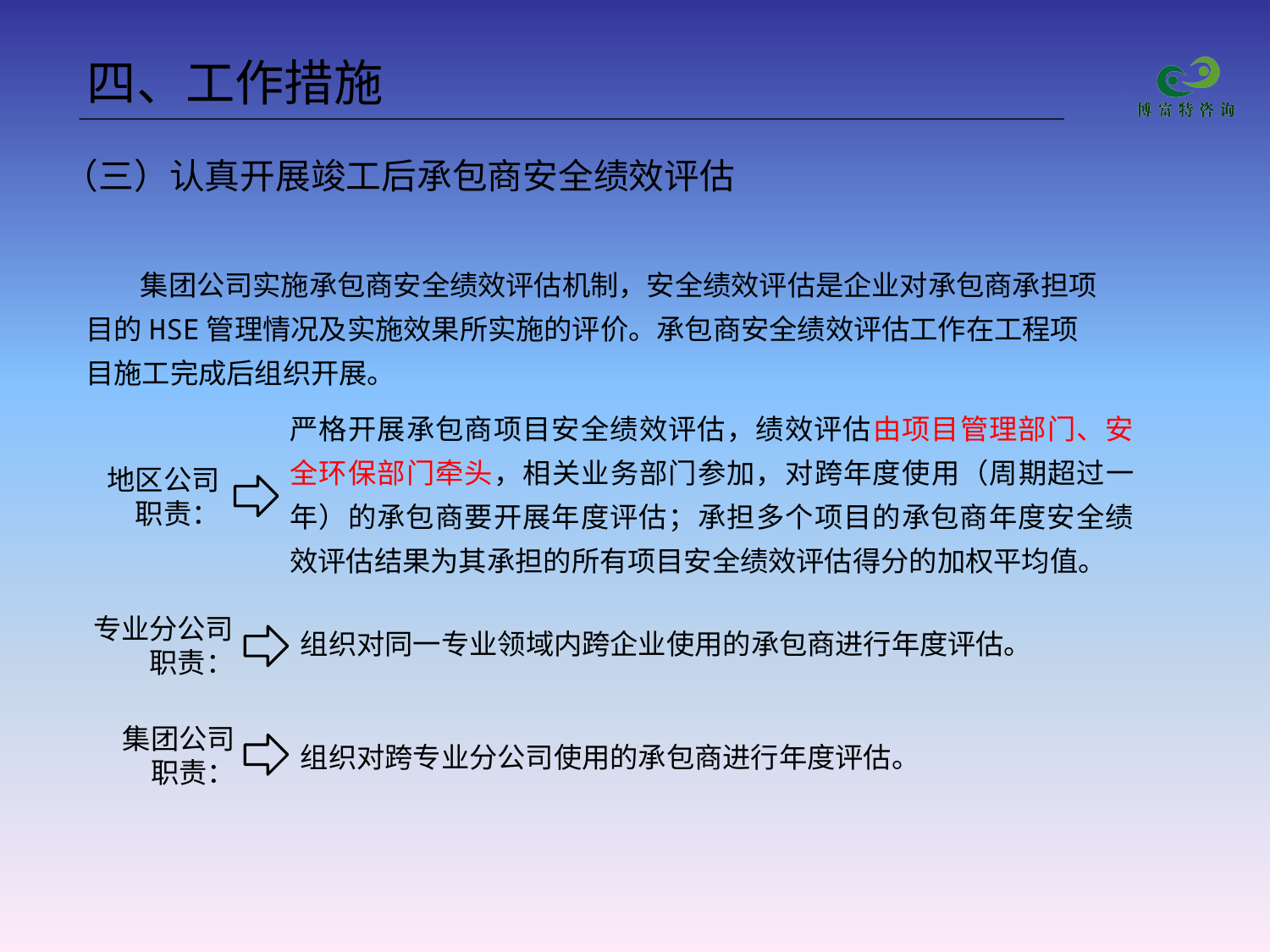

四、工作措施
（三）认真开展竣工后承包商安全绩效评估
集团公司实施承包商安全绩效评估机制，安全绩效评估是企业对承包商承担项目的HSE管理情况及实施效果所实施的评价。承包商安全绩效评估工作在工程项目施工完成后组织开展。
严格开展承包商项目安全绩效评估，绩效评估由项目管理部门、安全环保部门牵头，相关业务部门参加，对跨年度使用（周期超过一年）的承包商要开展年度评估；承担多个项目的承包商年度安全绩效评估结果为其承担的所有项目安全绩效评估得分的加权平均值。
地区公司
职责：

专业分公司
职责：
组织对同一专业领域内跨企业使用的承包商进行年度评估。

集团公司
职责：
组织对跨专业分公司使用的承包商进行年度评估。